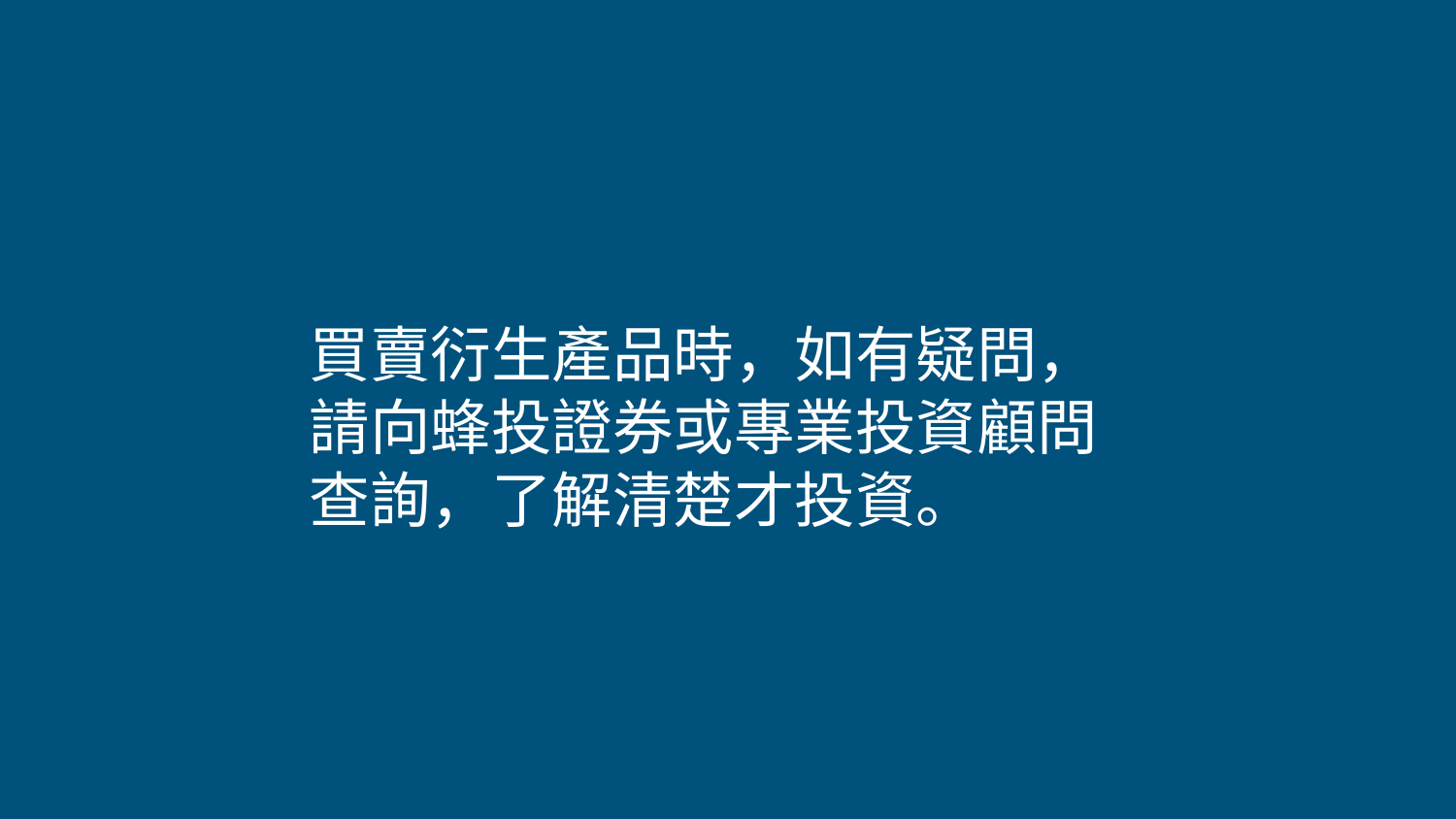

# 買賣衍生產品時，如有疑問，請向蜂投證券或專業投資顧問查詢，了解清楚才投資。